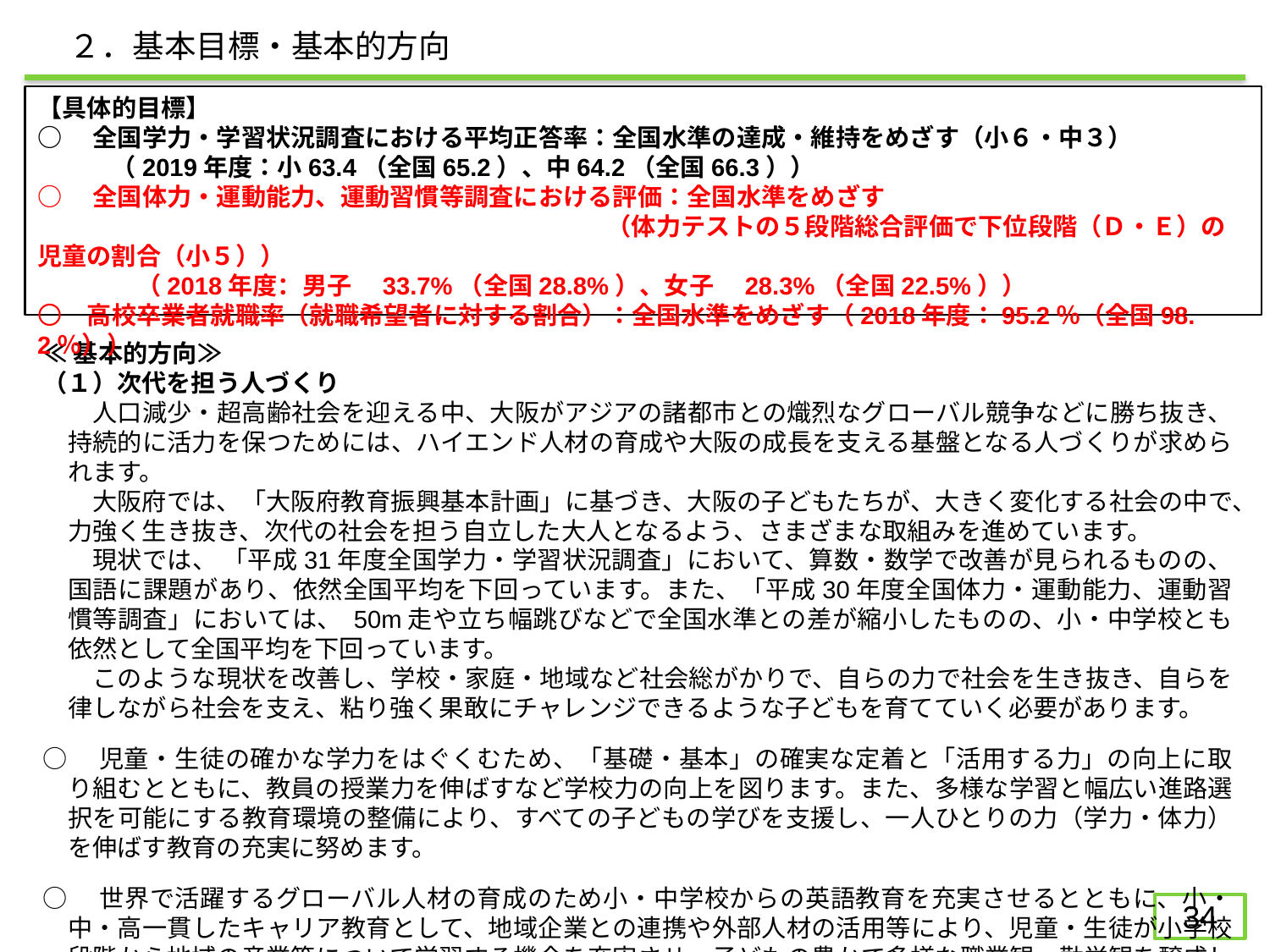

２．基本目標・基本的方向
【具体的目標】
○　全国学力・学習状況調査における平均正答率：全国水準の達成・維持をめざす（小６・中３）
　　　（2019年度：小63.4（全国65.2）、中64.2（全国66.3））
○　全国体力・運動能力、運動習慣等調査における評価：全国水準をめざす
　　　　　　　　　　　　　　　　　　　　　　　（体力テストの５段階総合評価で下位段階（Ｄ・Ｅ）の児童の割合（小５））
　　　　（2018年度：男子　33.7%（全国28.8%）、女子　28.3%（全国22.5%））
〇　高校卒業者就職率（就職希望者に対する割合）：全国水準をめざす（2018年度：95.2％（全国98.2％））

≪基本的方向≫
（１）次代を担う人づくり
　　人口減少・超高齢社会を迎える中、大阪がアジアの諸都市との熾烈なグローバル競争などに勝ち抜き、持続的に活力を保つためには、ハイエンド人材の育成や大阪の成長を支える基盤となる人づくりが求められます。
　　大阪府では、「大阪府教育振興基本計画」に基づき、大阪の子どもたちが、大きく変化する社会の中で、力強く生き抜き、次代の社会を担う自立した大人となるよう、さまざまな取組みを進めています。
　　現状では、 「平成31年度全国学力・学習状況調査」において、算数・数学で改善が見られるものの、国語に課題があり、依然全国平均を下回っています。また、「平成30年度全国体力・運動能力、運動習慣等調査」においては、 50m走や立ち幅跳びなどで全国水準との差が縮小したものの、小・中学校とも依然として全国平均を下回っています。
　　このような現状を改善し、学校・家庭・地域など社会総がかりで、自らの力で社会を生き抜き、自らを律しながら社会を支え、粘り強く果敢にチャレンジできるような子どもを育てていく必要があります。

○　児童・生徒の確かな学力をはぐくむため、「基礎・基本」の確実な定着と「活用する力」の向上に取り組むとともに、教員の授業力を伸ばすなど学校力の向上を図ります。また、多様な学習と幅広い進路選択を可能にする教育環境の整備により、すべての子どもの学びを支援し、一人ひとりの力（学力・体力）を伸ばす教育の充実に努めます。

○　世界で活躍するグローバル人材の育成のため小・中学校からの英語教育を充実させるとともに、小・中・高一貫したキャリア教育として、地域企業との連携や外部人材の活用等により、児童・生徒が小学校段階から地域の産業等について学習する機会を充実させ、子どもの豊かで多様な職業観・勤労観を醸成します。また、高校生を対象とした英語教育の充実、海外留学支援の強化やグローバル体験プログラムの充実を図ります。学校を核として、市町村や市町村教育
　 委員会、地域等と連携しながら、将来の地域社会・産業等を支える人材を育てます。
34